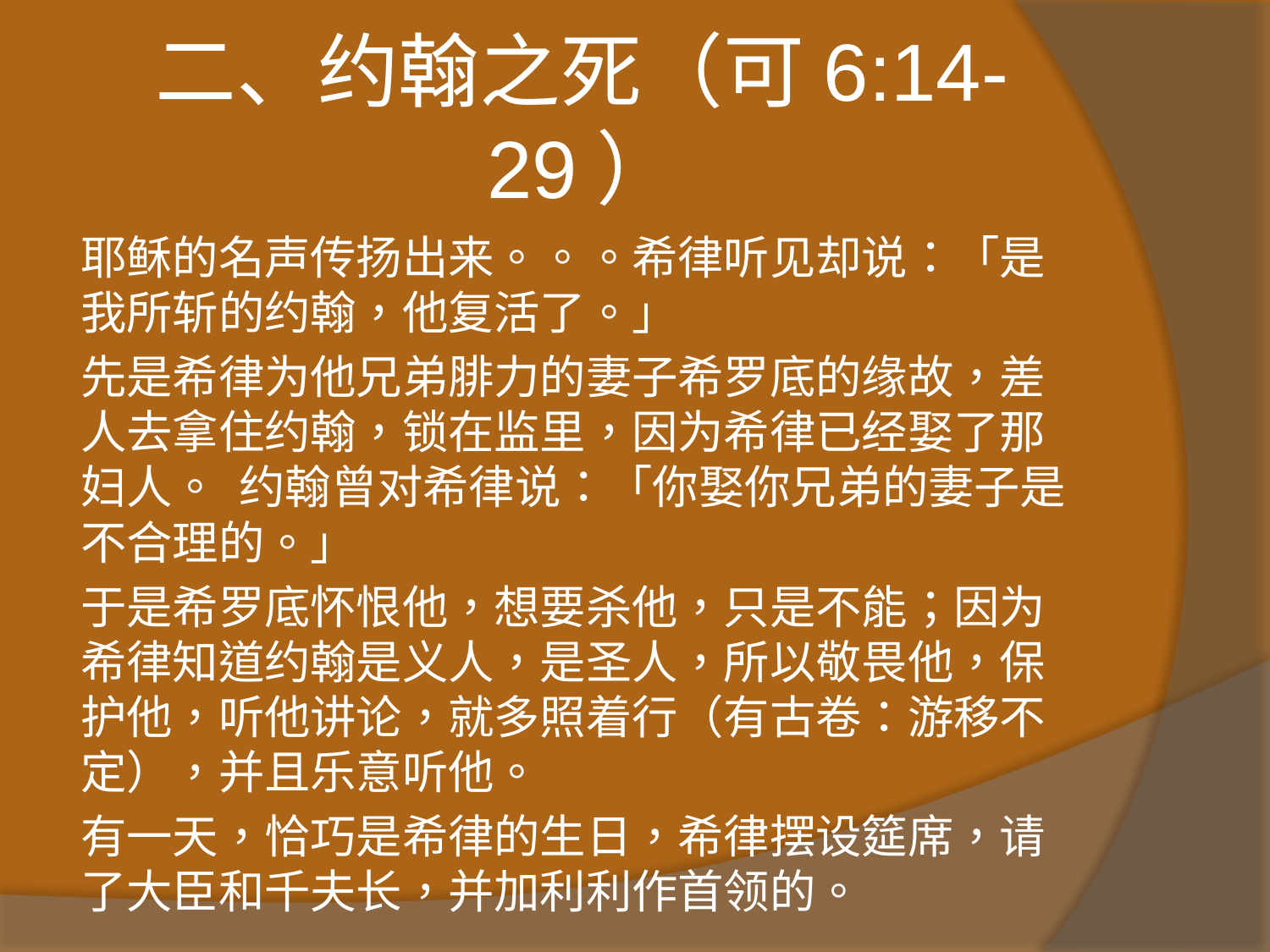

# 二、约翰之死（可6:14-29）
	耶稣的名声传扬出来。。。希律听见却说：「是我所斩的约翰，他复活了。」
	先是希律为他兄弟腓力的妻子希罗底的缘故，差人去拿住约翰，锁在监里，因为希律已经娶了那妇人。  约翰曾对希律说：「你娶你兄弟的妻子是不合理的。」
	于是希罗底怀恨他，想要杀他，只是不能；因为希律知道约翰是义人，是圣人，所以敬畏他，保护他，听他讲论，就多照着行（有古卷：游移不定），并且乐意听他。
	有一天，恰巧是希律的生日，希律摆设筵席，请了大臣和千夫长，并加利利作首领的。